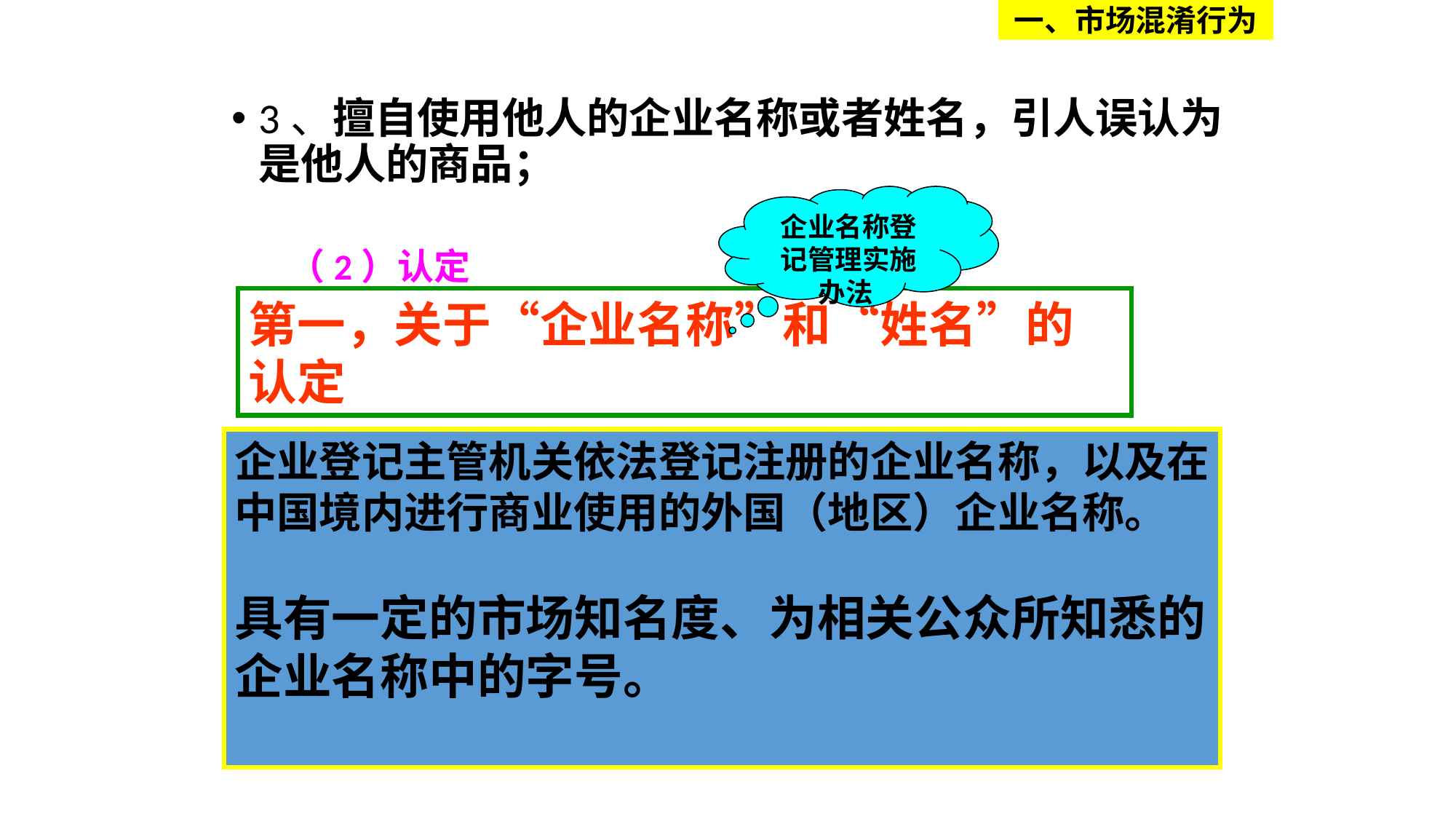

一、市场混淆行为
3、擅自使用他人的企业名称或者姓名，引人误认为是他人的商品；
企业名称登记管理实施办法
（2）认定
第一，关于“企业名称”和“姓名”的认定
企业登记主管机关依法登记注册的企业名称，以及在
中国境内进行商业使用的外国（地区）企业名称。

具有一定的市场知名度、为相关公众所知悉的
企业名称中的字号。